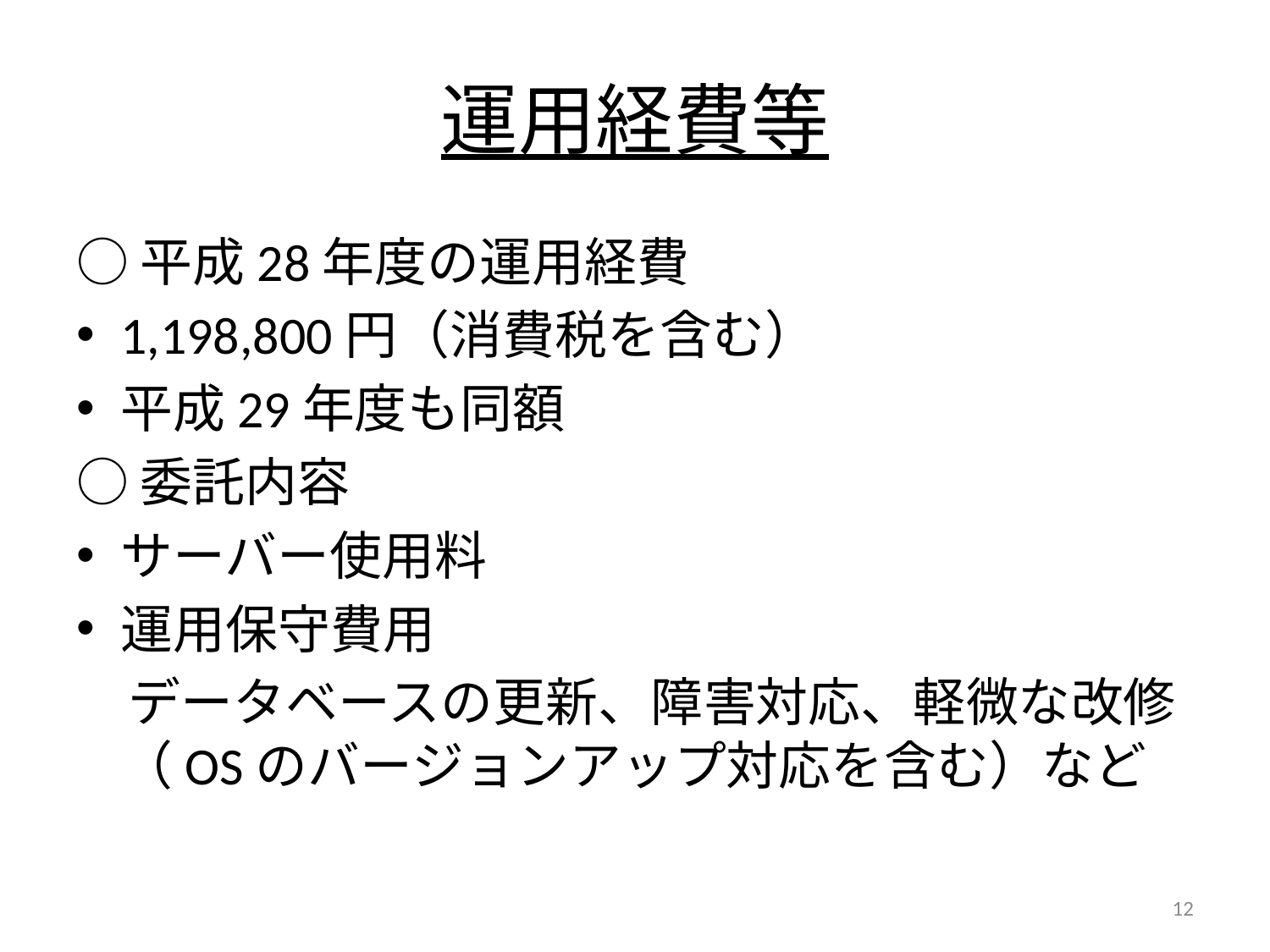

# 運用経費等
○平成28年度の運用経費
1,198,800円（消費税を含む）
平成29年度も同額
○委託内容
サーバー使用料
運用保守費用
　データベースの更新、障害対応、軽微な改修（OSのバージョンアップ対応を含む）など
12